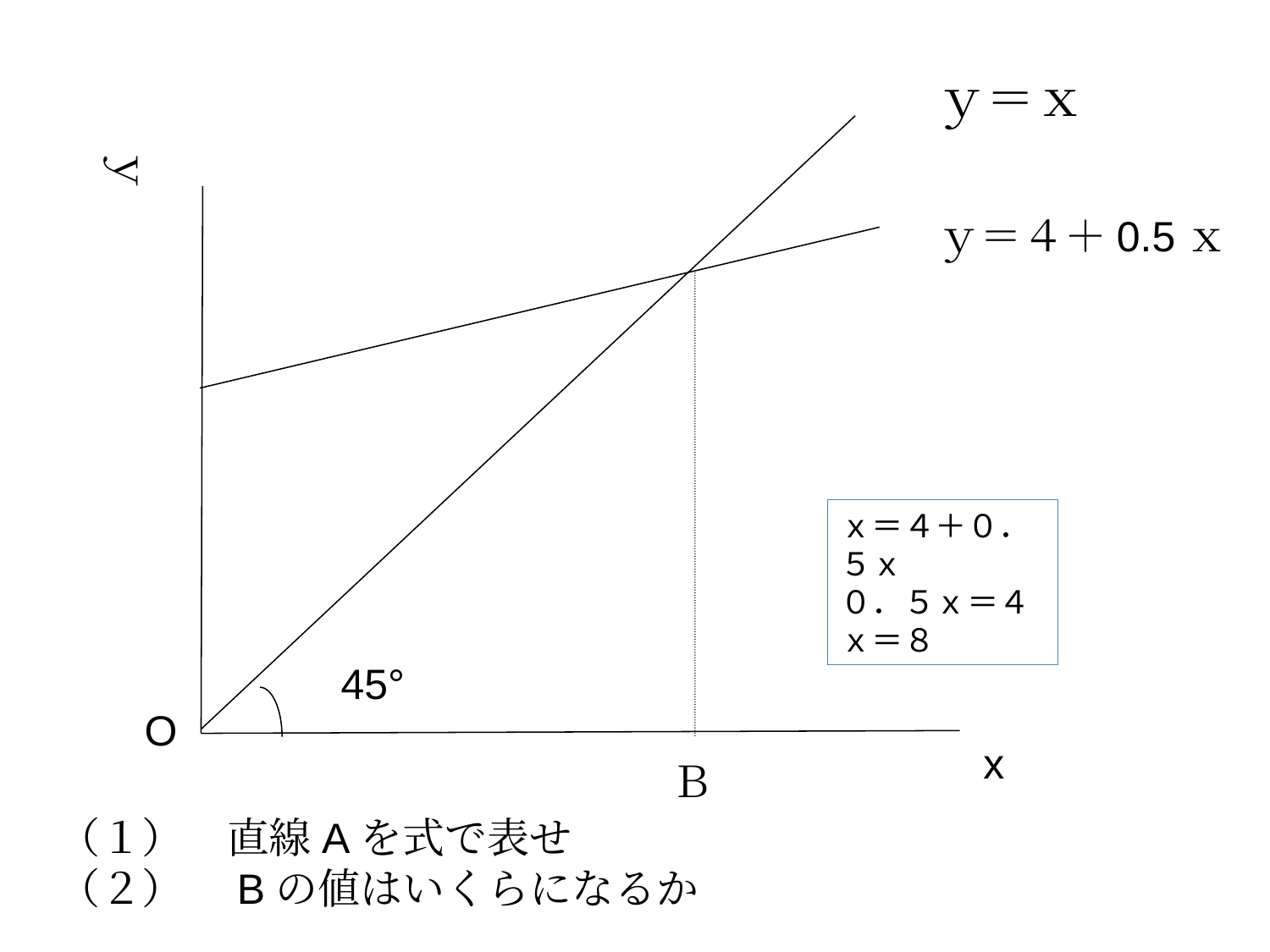

ｙ＝ｘ

ｙ

ｙ＝４＋0.5ｘ

ｘ＝４＋０．５ｘ
０．５ｘ＝４
ｘ＝８
45°

O
x

Ｂ

（１）　直線Aを式で表せ
（２）　Bの値はいくらになるか